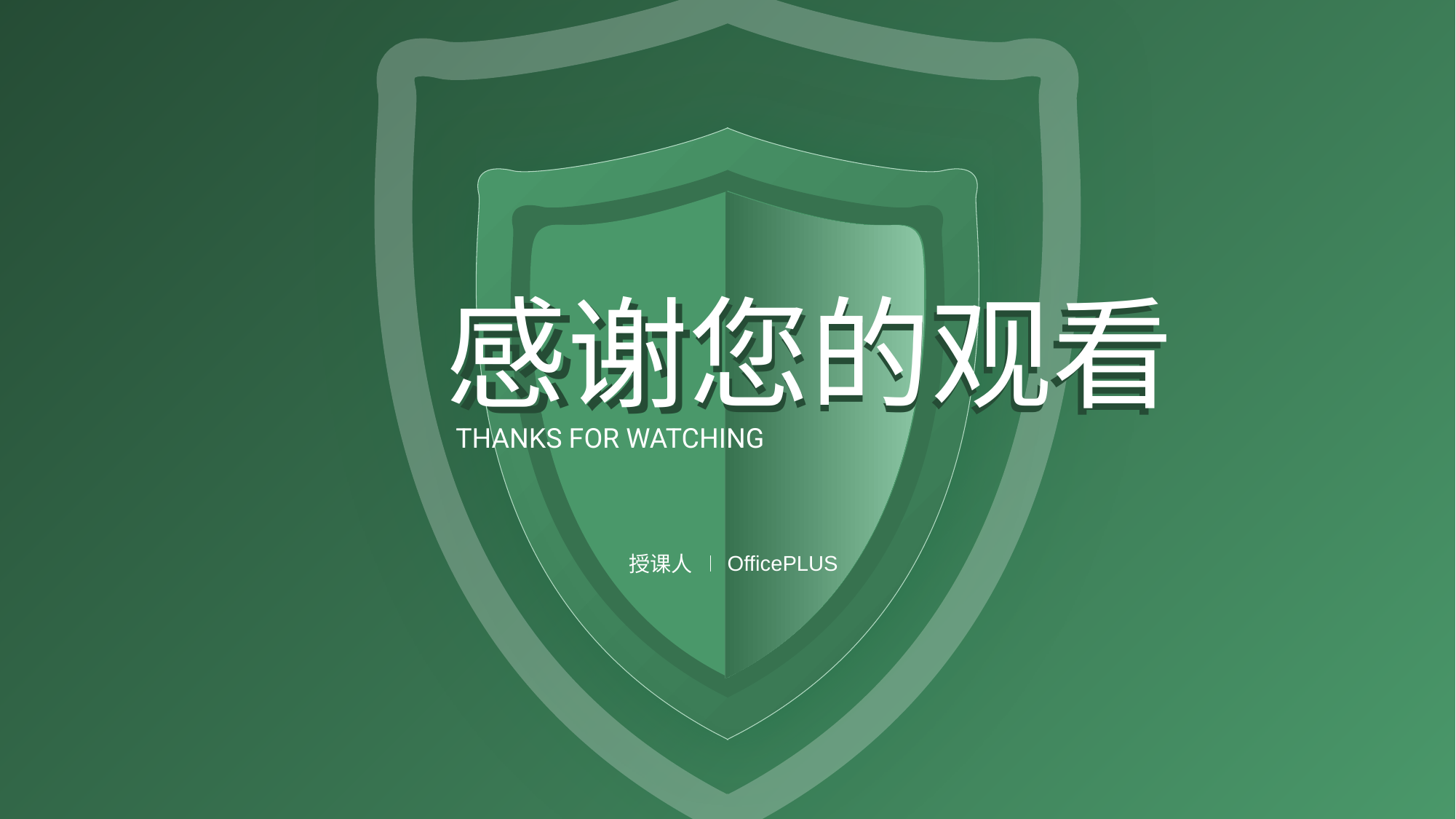

感谢您的观看
感谢您的观看
THANKS FOR WATCHING

OfficePLUS
授课人